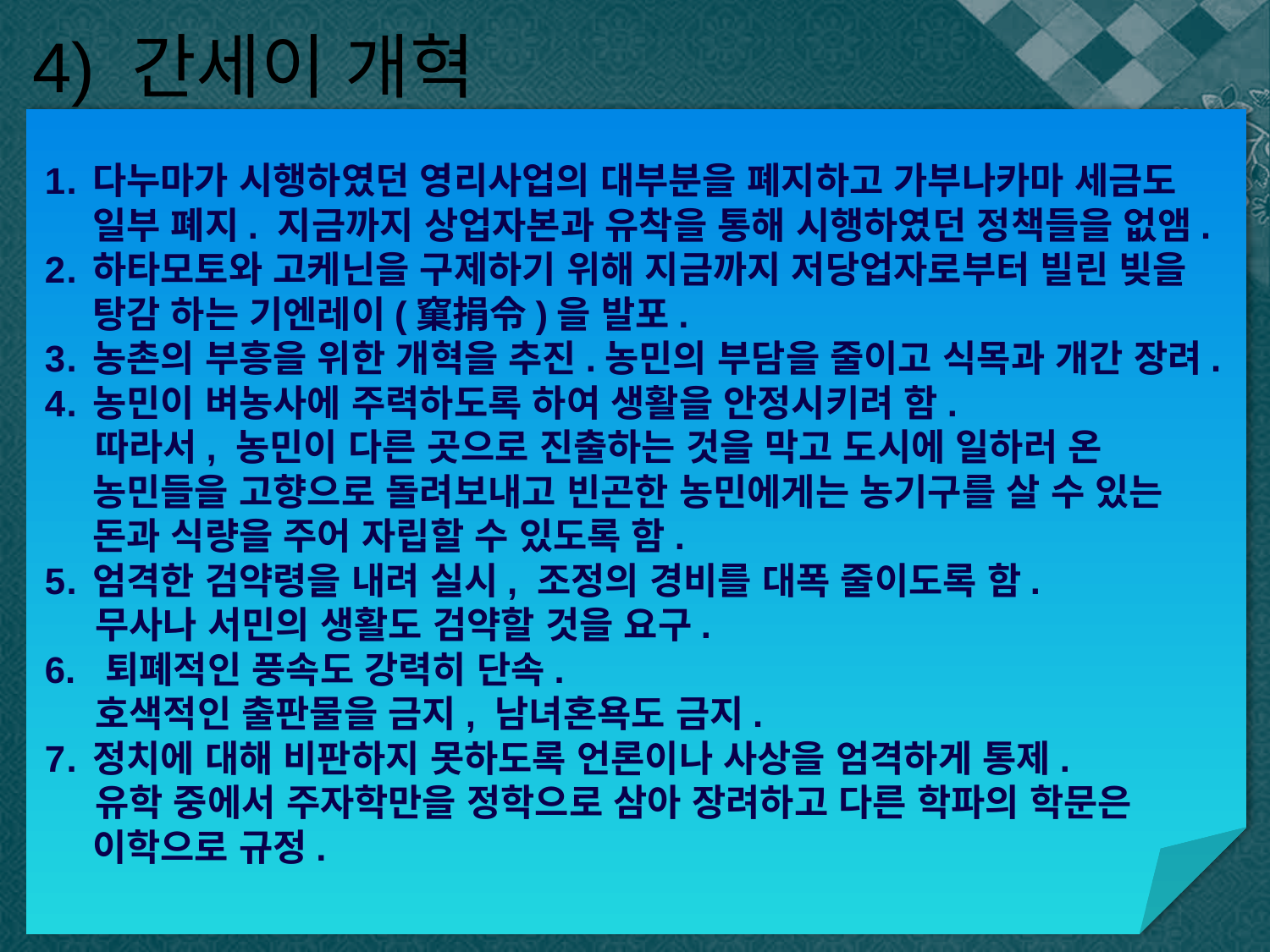

# 4) 간세이 개혁

다누마가 시행하였던 영리사업의 대부분을 폐지하고 가부나카마 세금도 일부 폐지. 지금까지 상업자본과 유착을 통해 시행하였던 정책들을 없앰.
하타모토와 고케닌을 구제하기 위해 지금까지 저당업자로부터 빌린 빚을 탕감 하는 기엔레이(窠捐令)을 발포.
농촌의 부흥을 위한 개혁을 추진.농민의 부담을 줄이고 식목과 개간 장려.
농민이 벼농사에 주력하도록 하여 생활을 안정시키려 함.
    따라서, 농민이 다른 곳으로 진출하는 것을 막고 도시에 일하러 온 농민들을 고향으로 돌려보내고 빈곤한 농민에게는 농기구를 살 수 있는 돈과 식량을 주어 자립할 수 있도록 함.
엄격한 검약령을 내려 실시, 조정의 경비를 대폭 줄이도록 함.
    무사나 서민의 생활도 검약할 것을 요구.
6.  퇴폐적인 풍속도 강력히 단속.
    호색적인 출판물을 금지, 남녀혼욕도 금지.
정치에 대해 비판하지 못하도록 언론이나 사상을 엄격하게 통제.
    유학 중에서 주자학만을 정학으로 삼아 장려하고 다른 학파의 학문은 이학으로 규정.